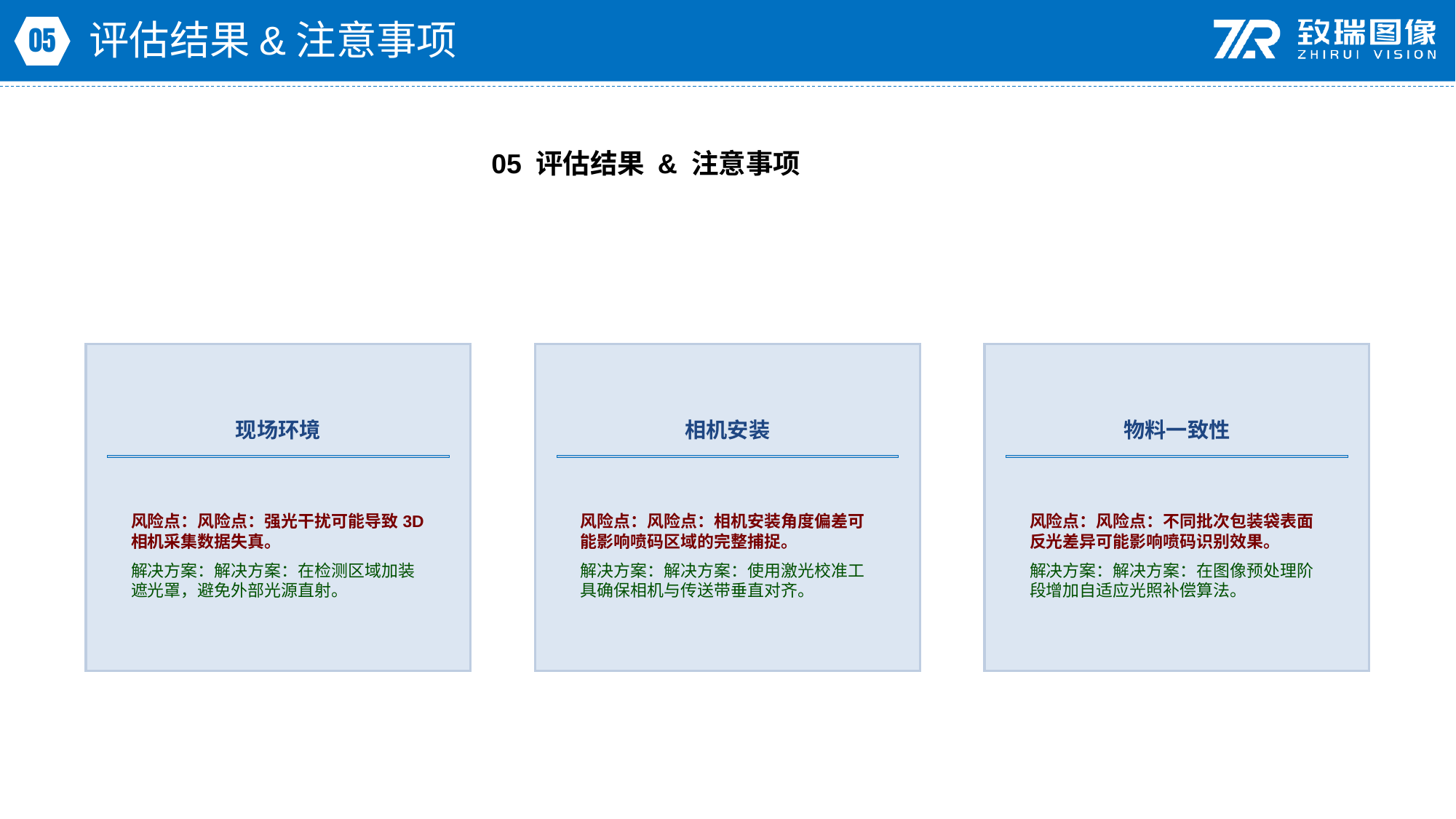

评估结果&注意事项
05

05 评估结果 & 注意事项

现场环境

相机安装

物料一致性

风险点：风险点：强光干扰可能导致3D相机采集数据失真。
解决方案：解决方案：在检测区域加装遮光罩，避免外部光源直射。

风险点：风险点：相机安装角度偏差可能影响喷码区域的完整捕捉。
解决方案：解决方案：使用激光校准工具确保相机与传送带垂直对齐。

风险点：风险点：不同批次包装袋表面反光差异可能影响喷码识别效果。
解决方案：解决方案：在图像预处理阶段增加自适应光照补偿算法。